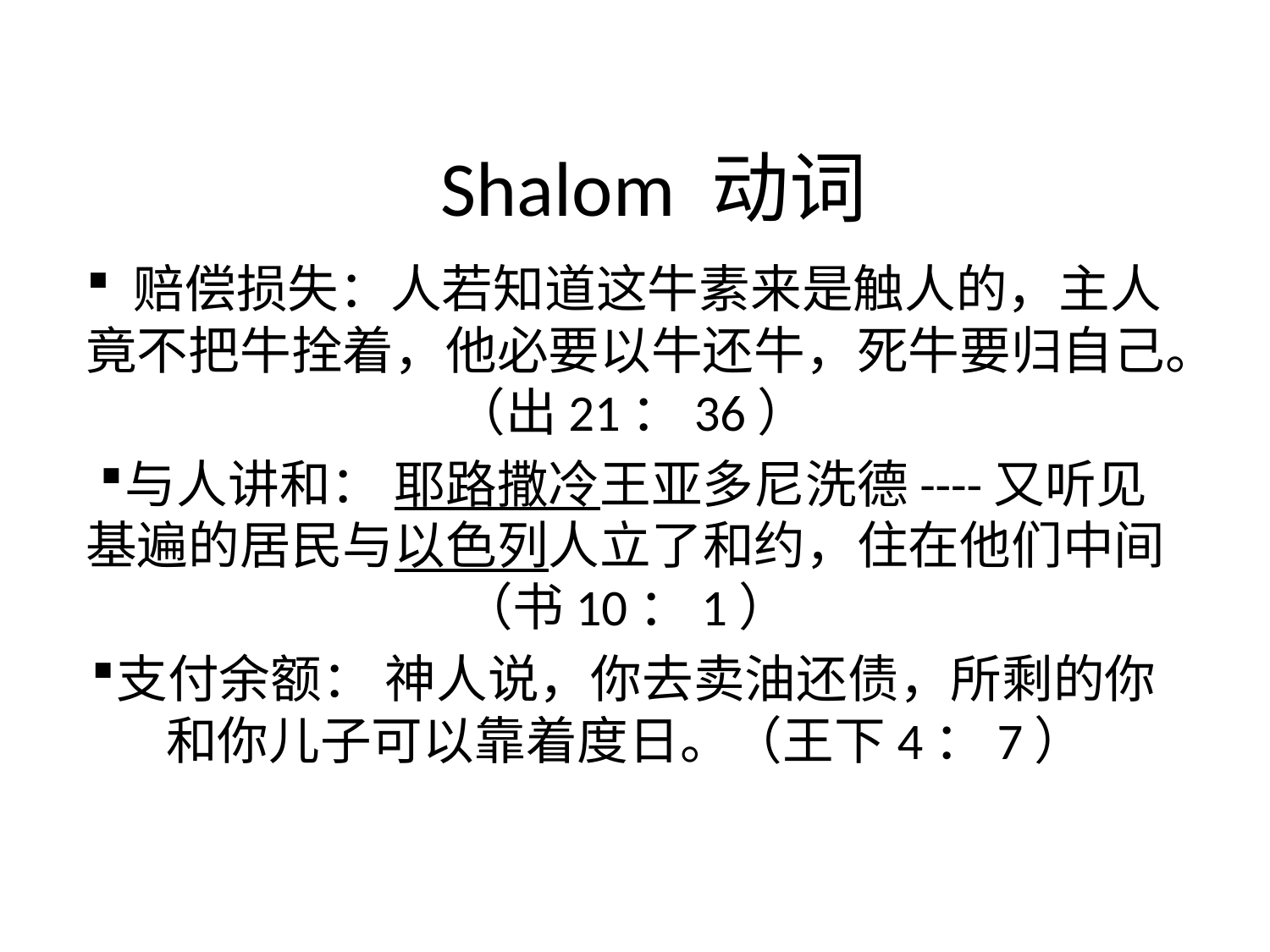

# Shalom 动词
 赔偿损失：人若知道这牛素来是触人的，主人竟不把牛拴着，他必要以牛还牛，死牛要归自己。 （出21：36）
与人讲和： 耶路撒冷王亚多尼洗德----又听见基遍的居民与以色列人立了和约，住在他们中间（书10：1）
支付余额： 神人说，你去卖油还债，所剩的你和你儿子可以靠着度日。（王下4：7）